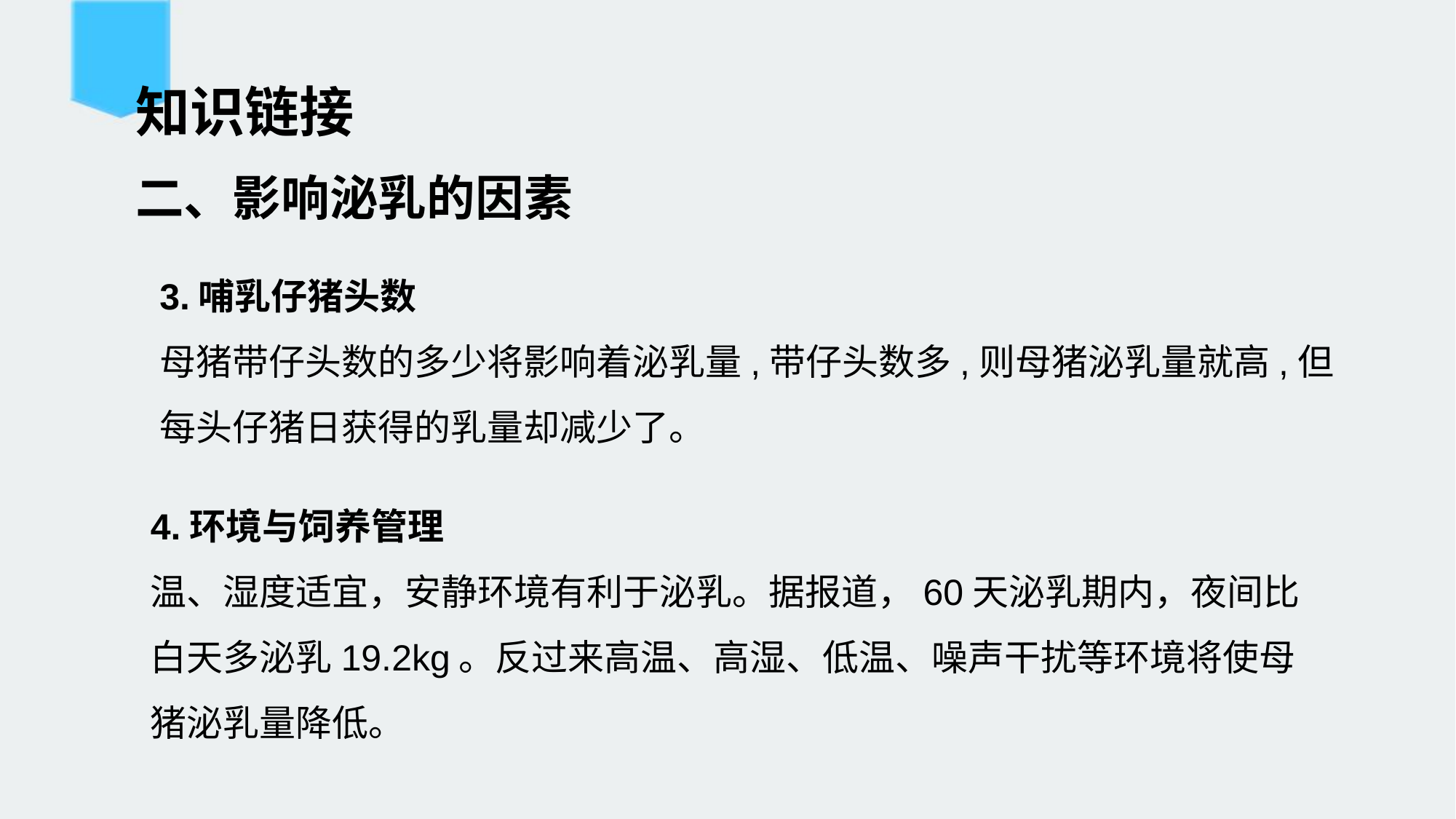

知识链接
二、影响泌乳的因素
3.哺乳仔猪头数
母猪带仔头数的多少将影响着泌乳量,带仔头数多,则母猪泌乳量就高,但每头仔猪日获得的乳量却减少了。
4.环境与饲养管理
温、湿度适宜，安静环境有利于泌乳。据报道，60天泌乳期内，夜间比白天多泌乳19.2kg。反过来高温、高湿、低温、噪声干扰等环境将使母猪泌乳量降低。